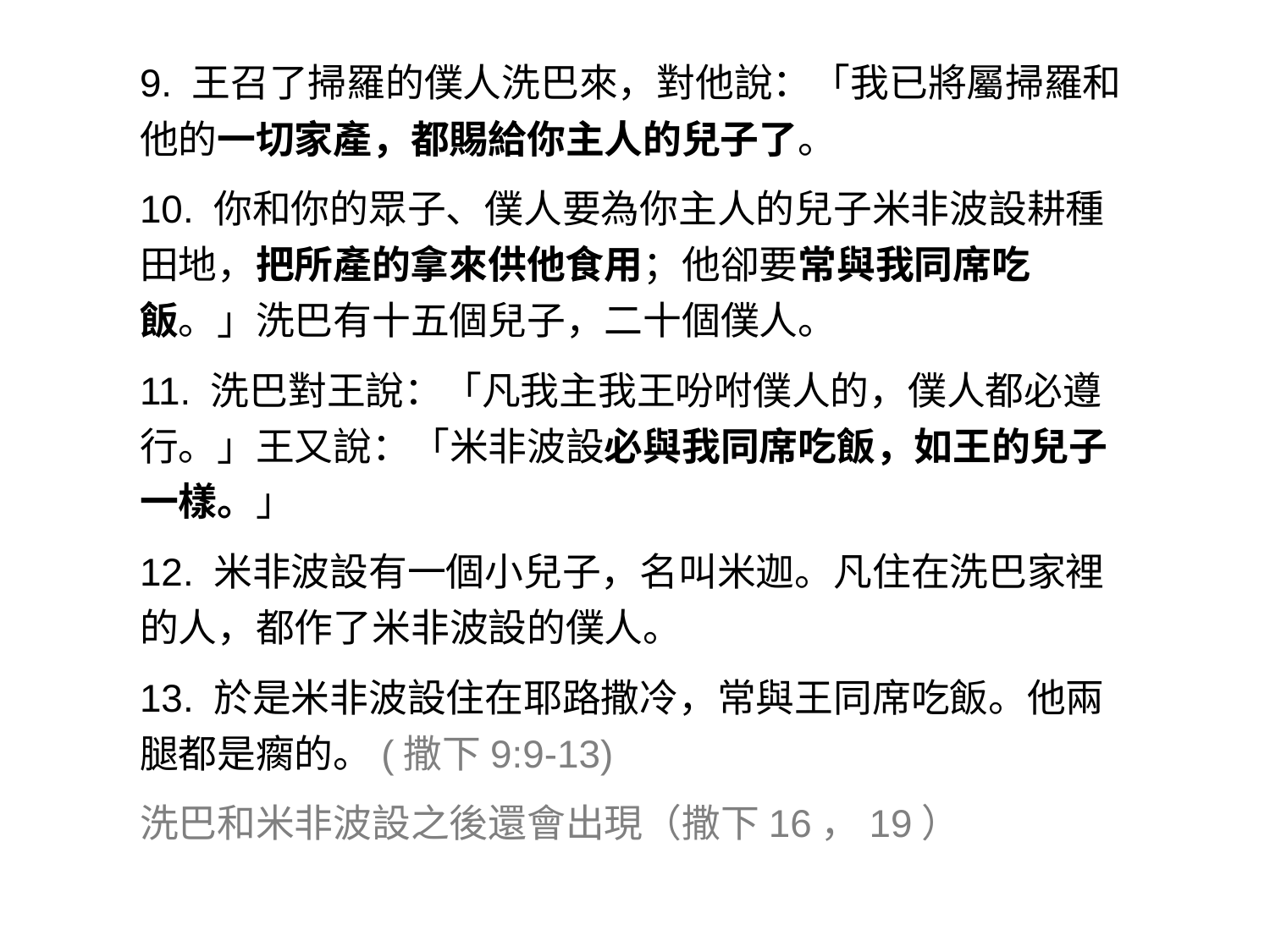

9. 王召了掃羅的僕人洗巴來，對他說：「我已將屬掃羅和他的一切家產，都賜給你主人的兒子了。
10. 你和你的眾子、僕人要為你主人的兒子米非波設耕種田地，把所產的拿來供他食用；他卻要常與我同席吃飯。」洗巴有十五個兒子，二十個僕人。
11. 洗巴對王說：「凡我主我王吩咐僕人的，僕人都必遵行。」王又說：「米非波設必與我同席吃飯，如王的兒子一樣。」
12. 米非波設有一個小兒子，名叫米迦。凡住在洗巴家裡的人，都作了米非波設的僕人。
13. 於是米非波設住在耶路撒冷，常與王同席吃飯。他兩腿都是瘸的。(撒下9:9-13)
洗巴和米非波設之後還會出現（撒下16，19）